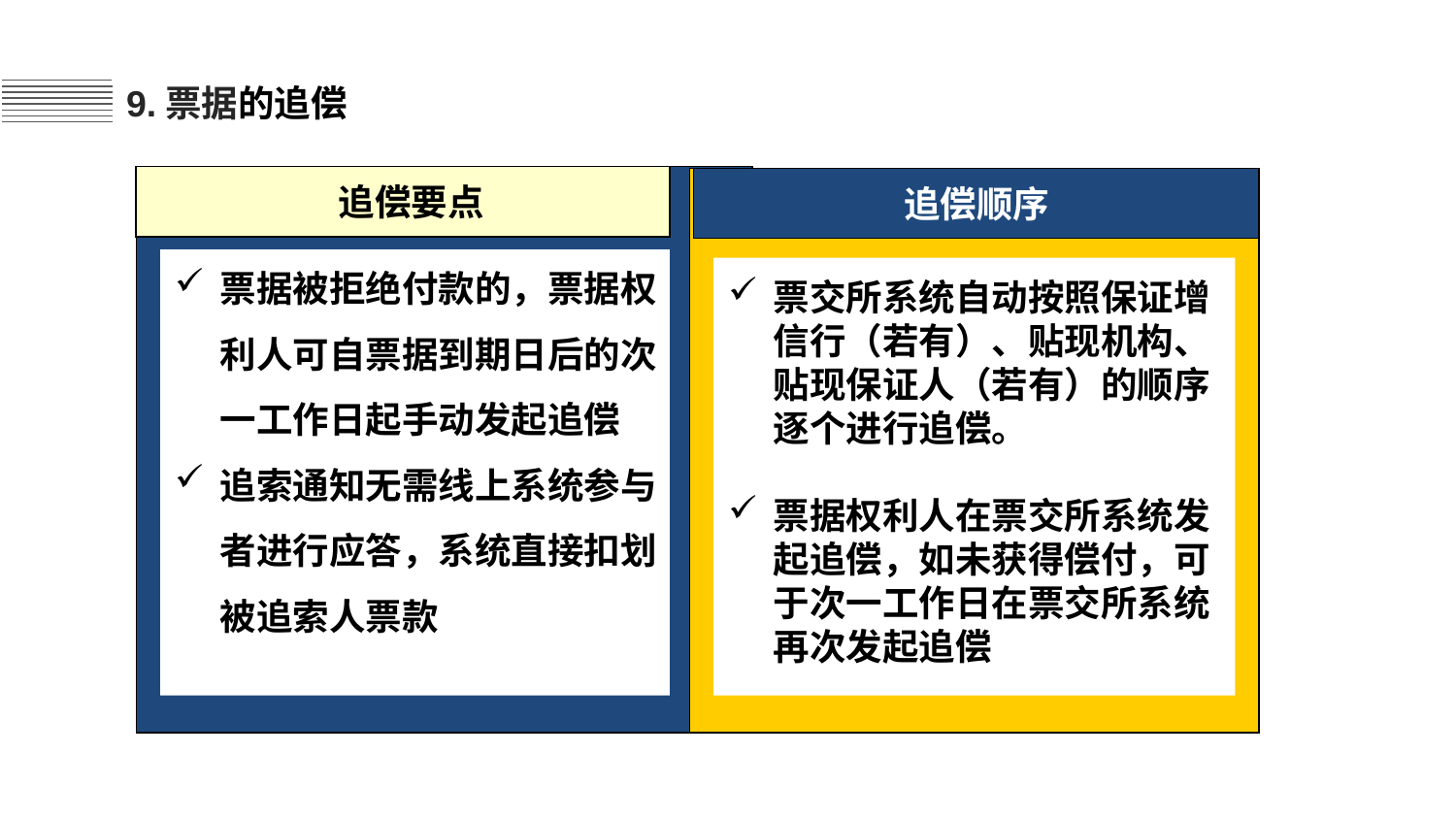

9.票据的追偿

 追偿要点
追偿顺序

票据被拒绝付款的，票据权利人可自票据到期日后的次一工作日起手动发起追偿
追索通知无需线上系统参与者进行应答，系统直接扣划被追索人票款

票交所系统自动按照保证增信行（若有）、贴现机构、贴现保证人（若有）的顺序逐个进行追偿。

票据权利人在票交所系统发起追偿，如未获得偿付，可于次一工作日在票交所系统再次发起追偿